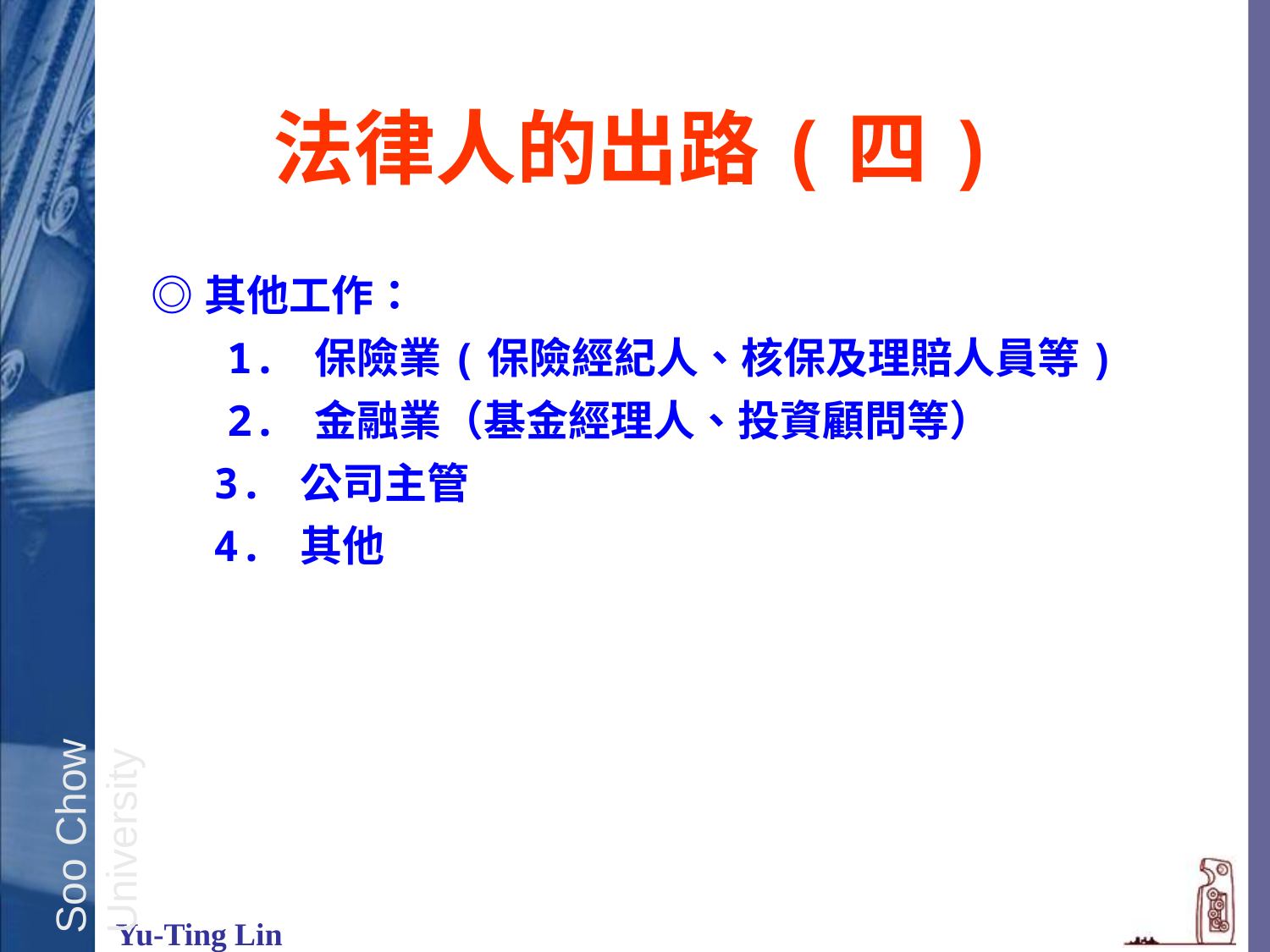

法律人的出路(四)
◎其他工作：
   1. 保險業(保險經紀人、核保及理賠人員等)
   2. 金融業（基金經理人、投資顧問等）
　 3. 公司主管
　 4. 其他